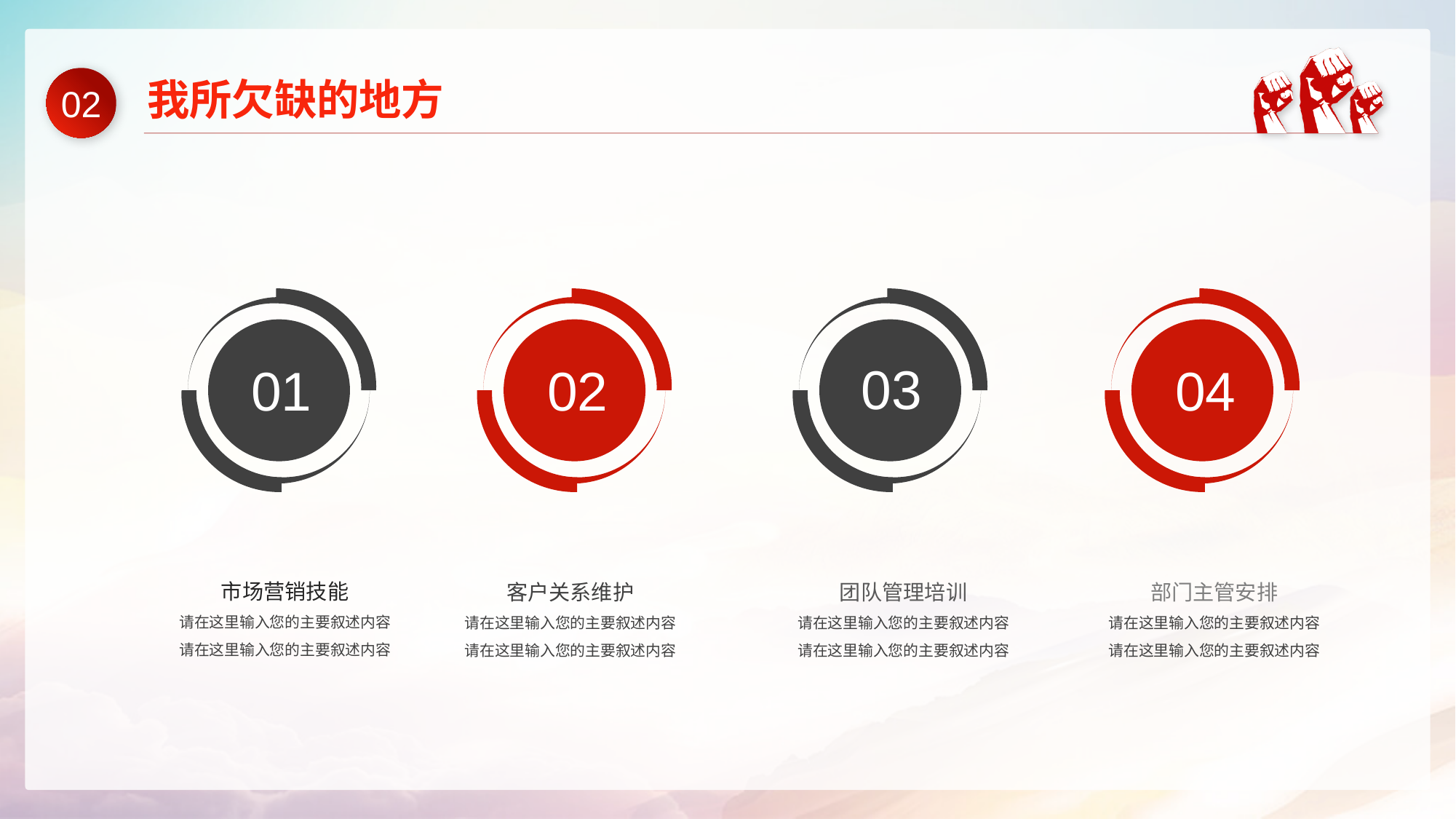

我所欠缺的地方
02

03
02
04
01
市场营销技能
请在这里输入您的主要叙述内容
请在这里输入您的主要叙述内容

客户关系维护
请在这里输入您的主要叙述内容
请在这里输入您的主要叙述内容

团队管理培训
请在这里输入您的主要叙述内容
请在这里输入您的主要叙述内容

部门主管安排
请在这里输入您的主要叙述内容
请在这里输入您的主要叙述内容